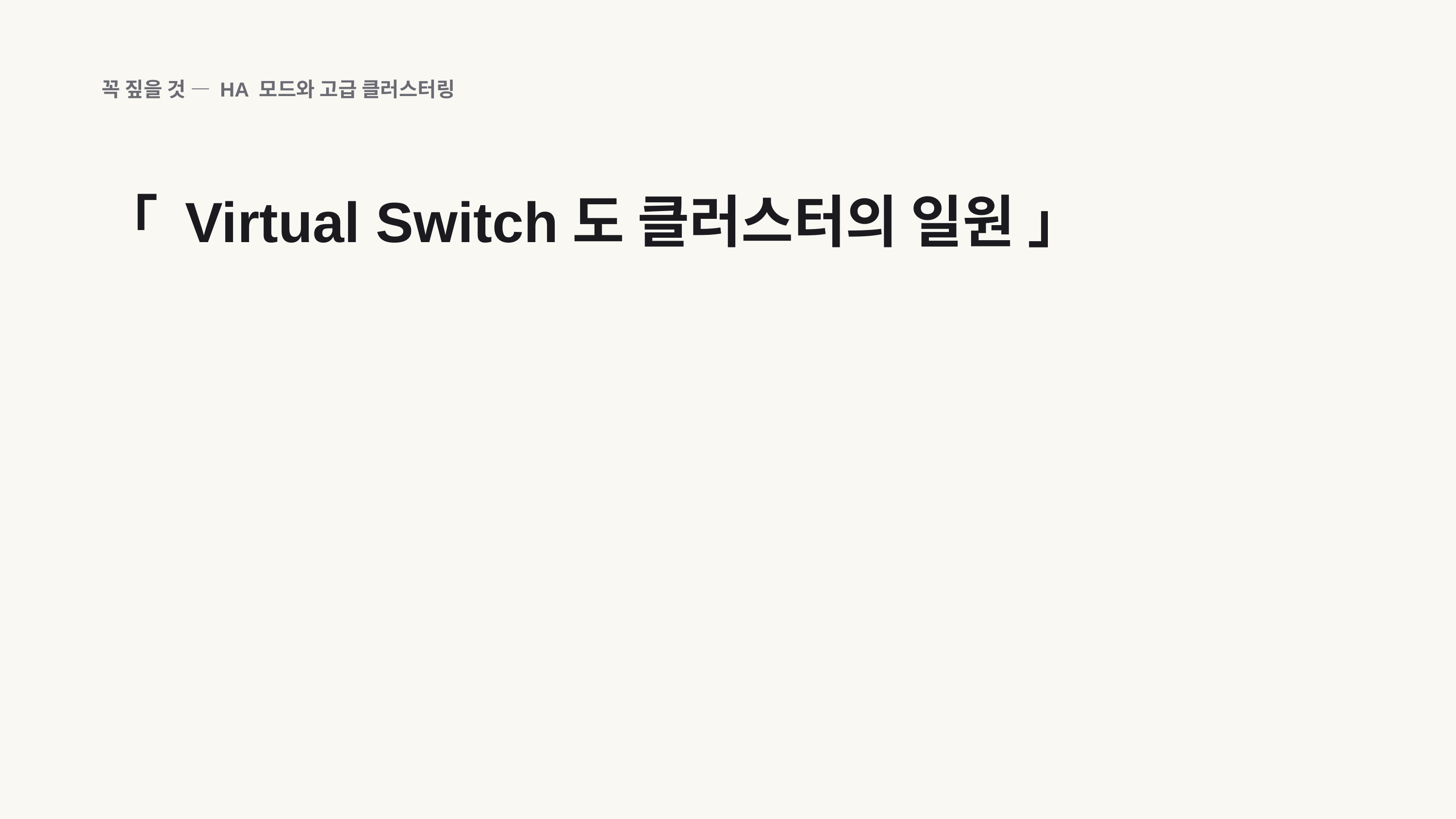

꼭 짚을 것 — HA 모드와 고급 클러스터링
「 Virtual Switch도 클러스터의 일원 」